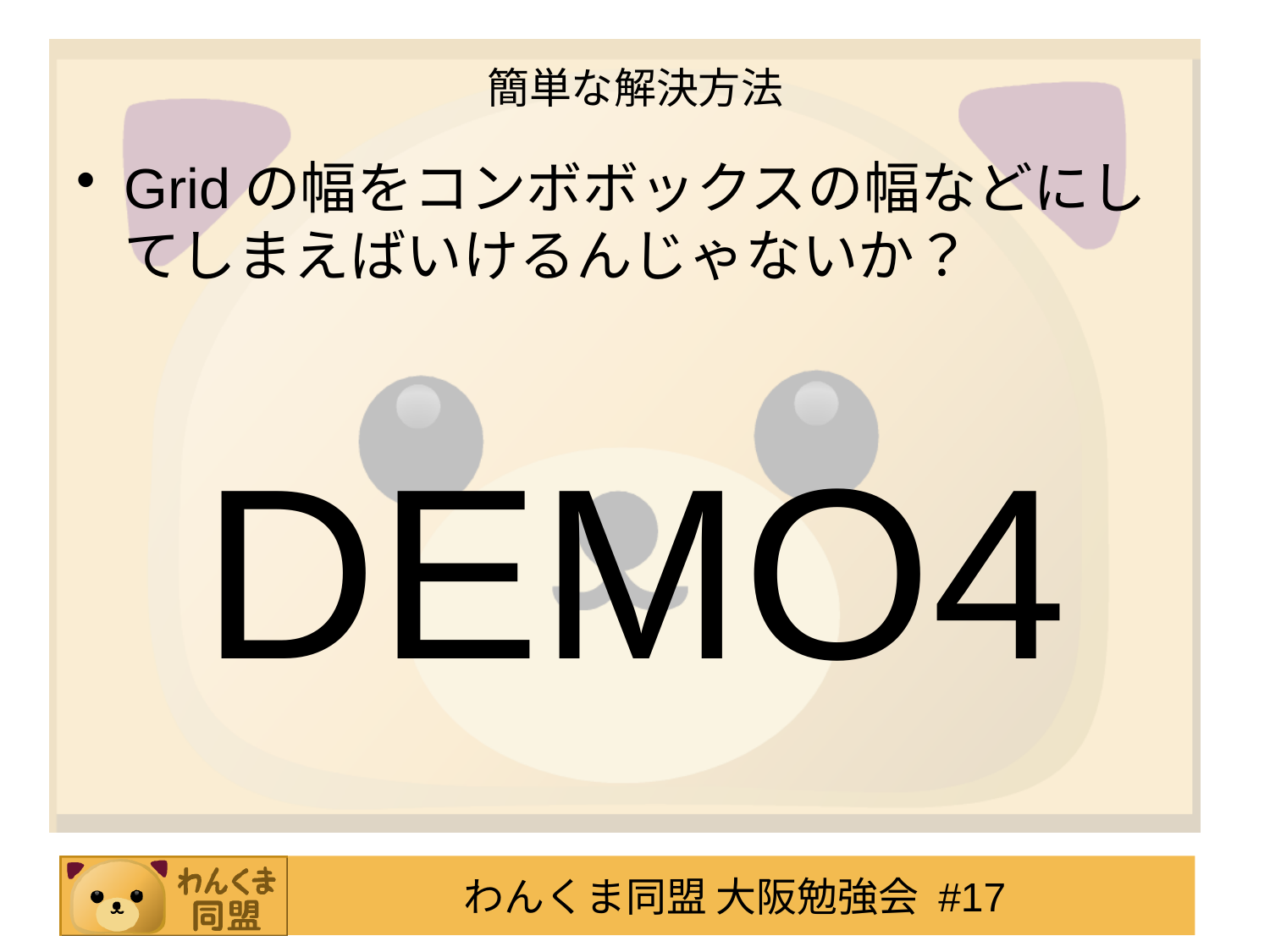

# 簡単な解決方法
Gridの幅をコンボボックスの幅などにしてしまえばいけるんじゃないか？

DEMO4